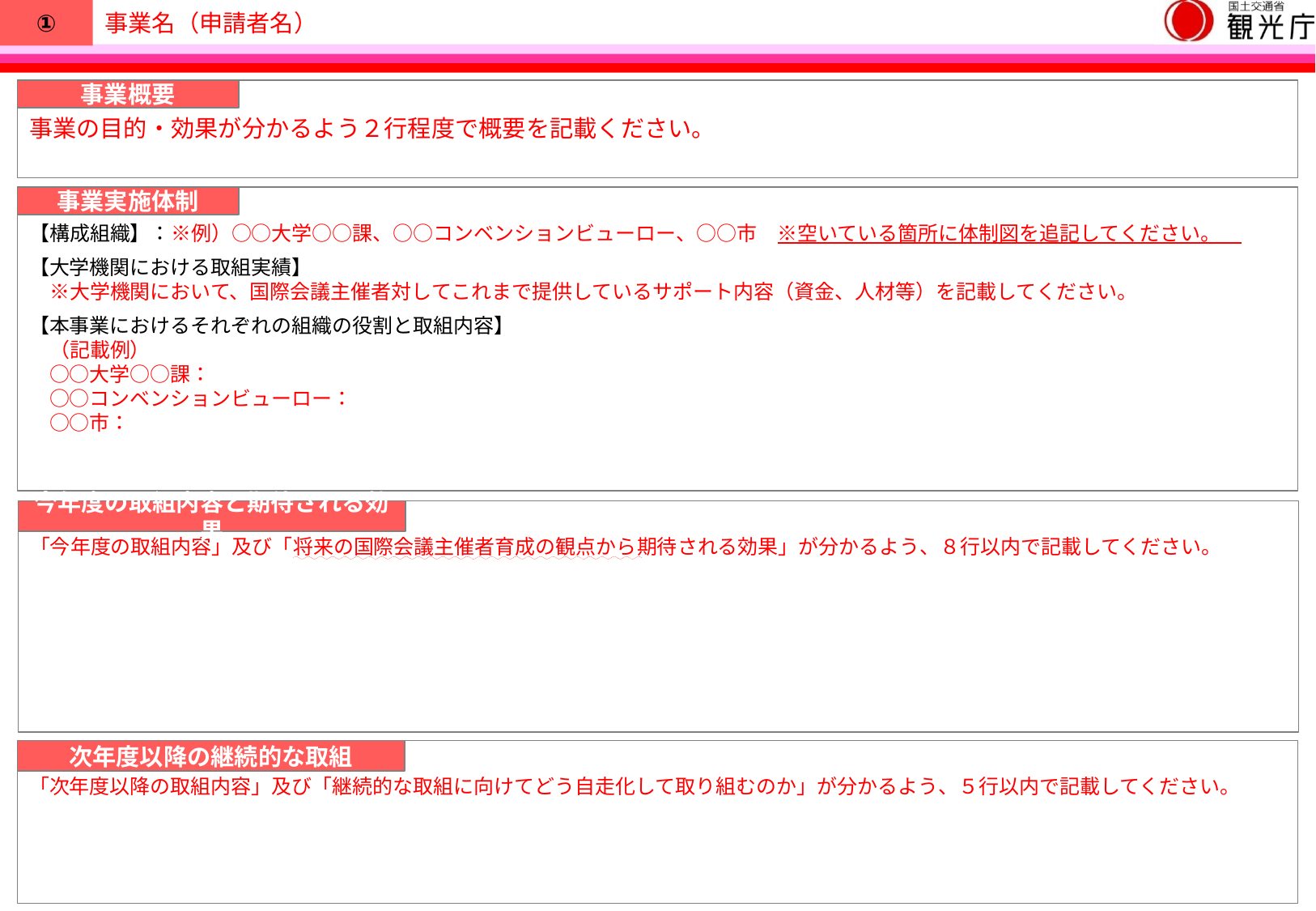

事業名（申請者名）
注：本資料は必ず一枚に収まるよう、黒字で作成してください。
注：採択された場合、各地域関係者に広く共有させていただく可能性がございますのでその前提で作成ください。
以下の事業類型に対応する番号を記入してください。
①学内研究者への情報発信・開催機運醸成
②新規国際会議の創出・拡大、海外とのネットワーク形成、大規模国際会議に付随するサテライト会議開催を通じた人材育成
③その他
事業名と申請者名を記入してください。
①
赤字注書部分のみ提出時に削除してください。
事業の目的・効果が分かるよう２行程度で概要を記載ください。

事業概要
【構成組織】：※例）○○大学○○課、○○コンベンションビューロー、○○市　※空いている箇所に体制図を追記してください。
【大学機関における取組実績】
　※大学機関において、国際会議主催者対してこれまで提供しているサポート内容（資金、人材等）を記載してください。
【本事業におけるそれぞれの組織の役割と取組内容】
　（記載例）
　○○大学○○課：
　○○コンベンションビューロー：
　○○市：
事業実施体制
今年度の取組内容と期待される効果
「今年度の取組内容」及び「将来の国際会議主催者育成の観点から期待される効果」が分かるよう、８行以内で記載してください。

次年度以降の継続的な取組
「次年度以降の取組内容」及び「継続的な取組に向けてどう自走化して取り組むのか」が分かるよう、５行以内で記載してください。